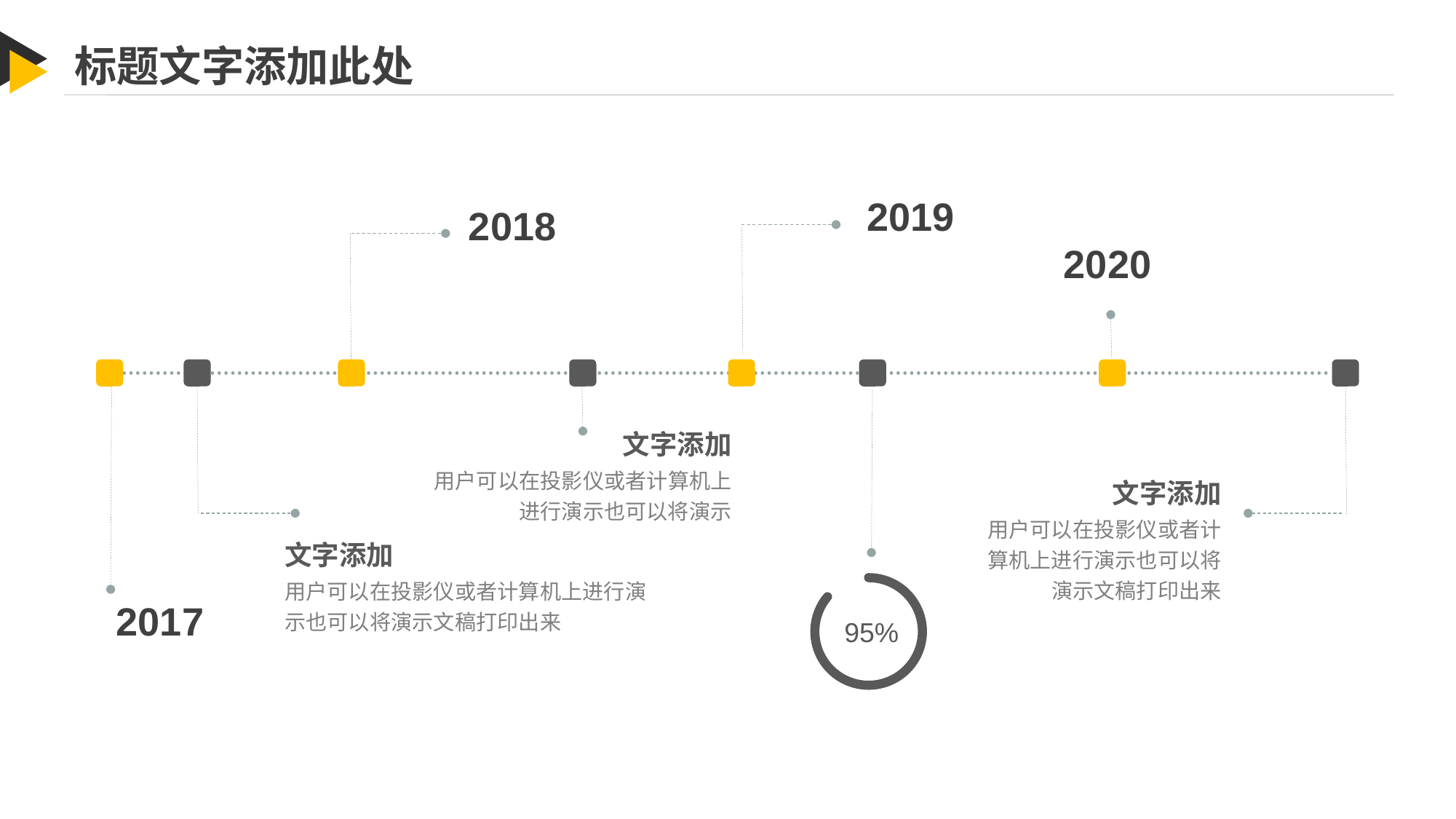

标题文字添加此处

2019
2018
2020

95%

2017
文字添加
用户可以在投影仪或者计算机上进行演示也可以将演示
文字添加
用户可以在投影仪或者计算机上进行演示也可以将演示文稿打印出来
文字添加
用户可以在投影仪或者计算机上进行演示也可以将演示文稿打印出来